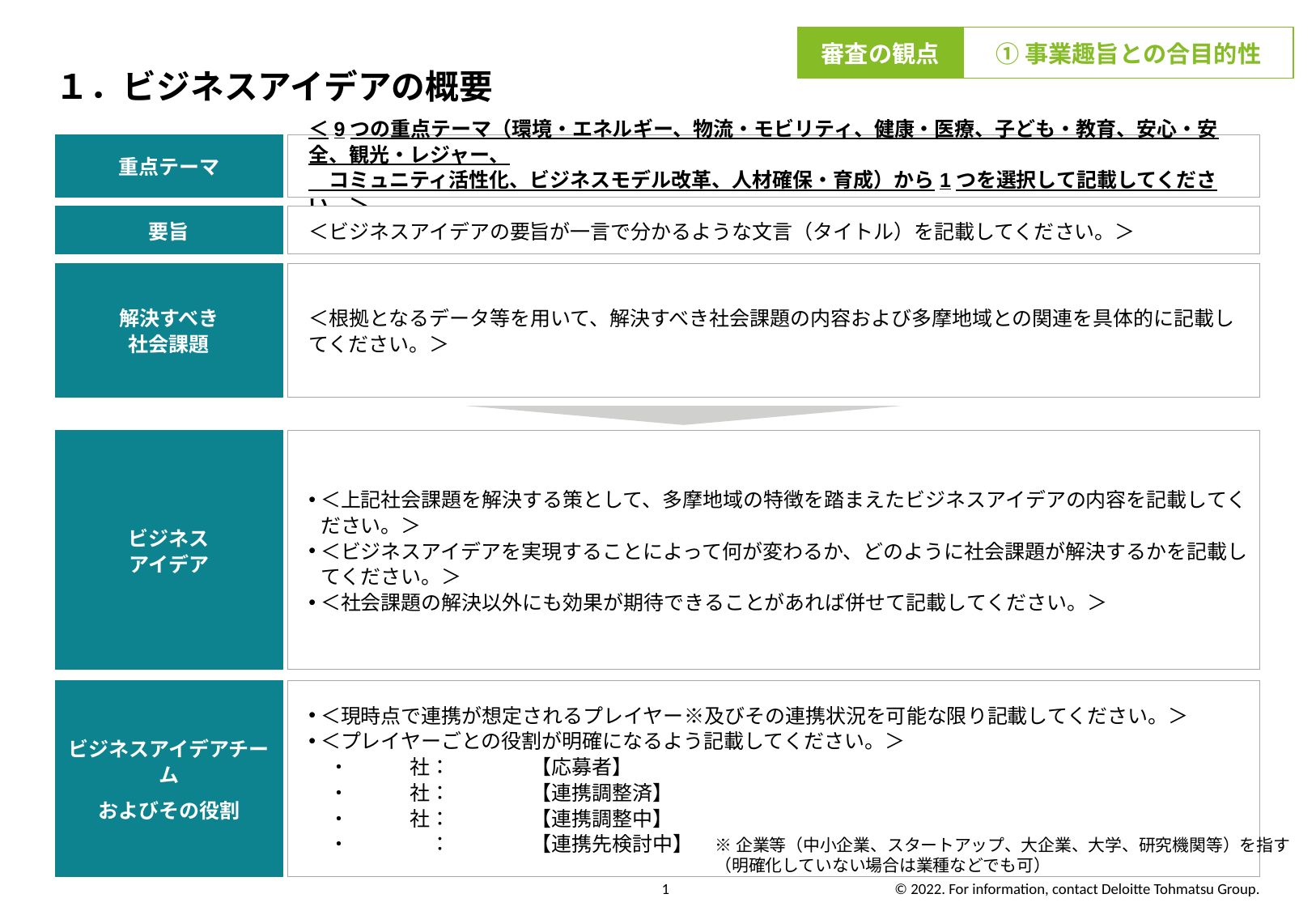

# １．ビジネスアイデアの概要
審査の観点
①事業趣旨との合目的性
重点テーマ
＜9つの重点テーマ（環境・エネルギー、物流・モビリティ、健康・医療、子ども・教育、安心・安全、観光・レジャー、
　コミュニティ活性化、ビジネスモデル改革、人材確保・育成）から1つを選択して記載してください。＞
要旨
＜ビジネスアイデアの要旨が一言で分かるような文言（タイトル）を記載してください。＞
解決すべき
社会課題
＜根拠となるデータ等を用いて、解決すべき社会課題の内容および多摩地域との関連を具体的に記載してください。＞

＜上記社会課題を解決する策として、多摩地域の特徴を踏まえたビジネスアイデアの内容を記載してください。＞
＜ビジネスアイデアを実現することによって何が変わるか、どのように社会課題が解決するかを記載してください。＞
＜社会課題の解決以外にも効果が期待できることがあれば併せて記載してください。＞
ビジネス
アイデア
ビジネスアイデアチーム
およびその役割
＜現時点で連携が想定されるプレイヤー※及びその連携状況を可能な限り記載してください。＞
＜プレイヤーごとの役割が明確になるよう記載してください。＞
　・　　　社：　　　　【応募者】
　・　　　社：　　　　【連携調整済】
　・　　　社：　　　　【連携調整中】
　・　　　　：　　　　【連携先検討中】
※企業等（中小企業、スタートアップ、大企業、大学、研究機関等）を指す
（明確化していない場合は業種などでも可）
1